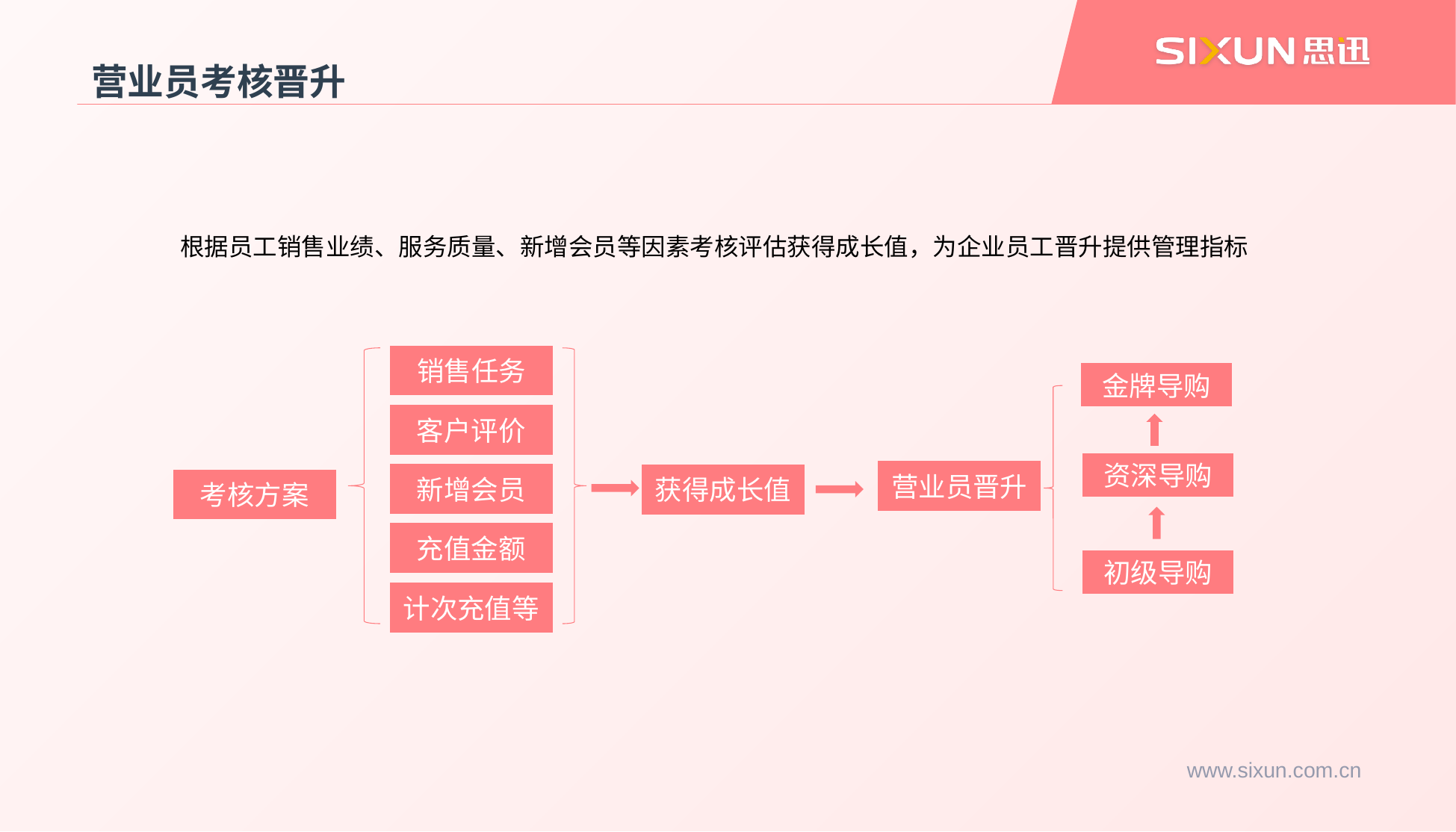

营业员考核晋升
根据员工销售业绩、服务质量、新增会员等因素考核评估获得成长值，为企业员工晋升提供管理指标
销售任务

金牌导购

客户评价

资深导购
营业员晋升
新增会员
获得成长值
考核方案

充值金额
初级导购
计次充值等